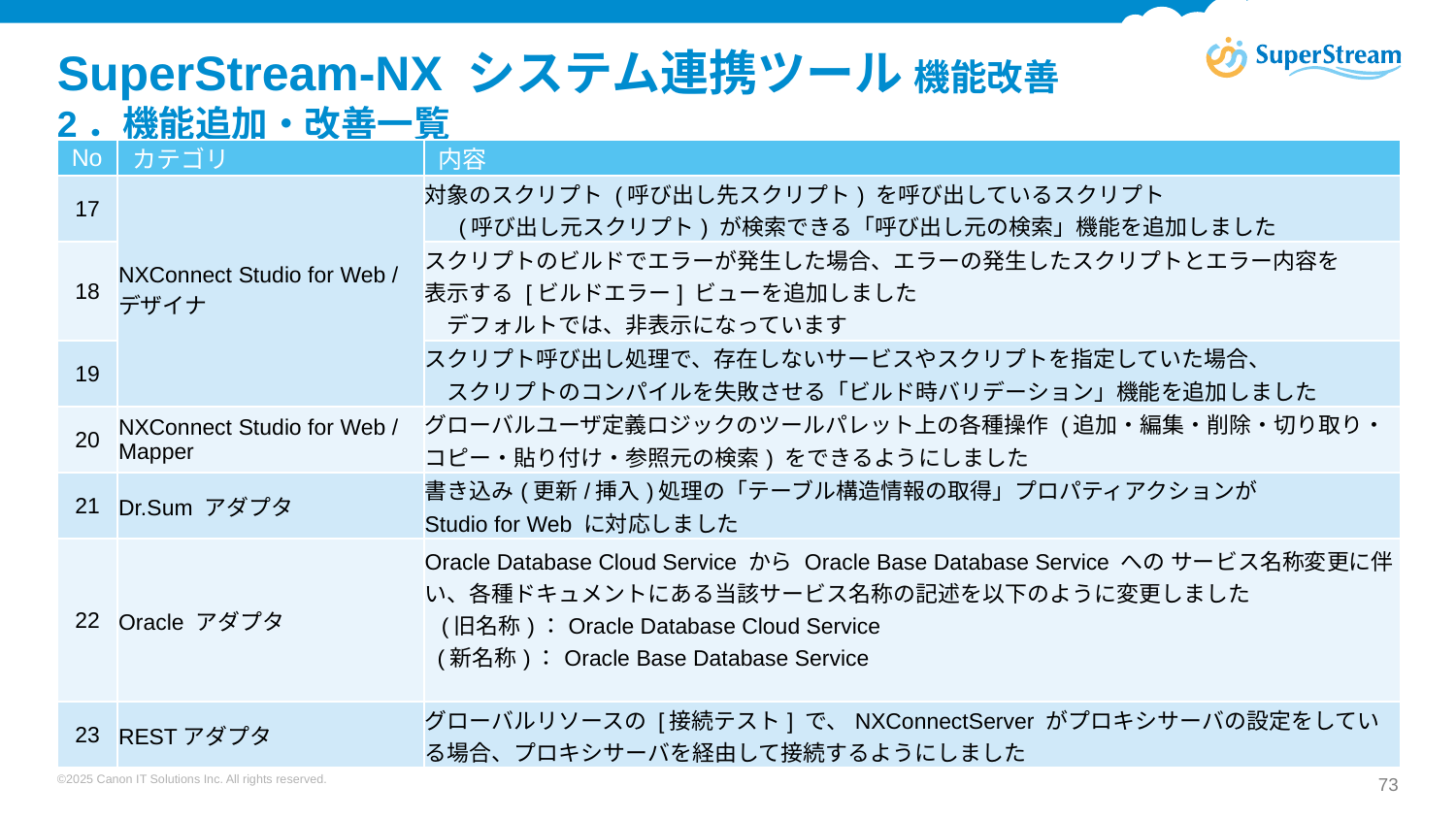

# SuperStream-NX システム連携ツール 機能改善　 2．機能追加・改善一覧
| No | カテゴリ | 内容 |
| --- | --- | --- |
| 17 | NXConnect Studio for Web / デザイナ | 対象のスクリプト (呼び出し先スクリプト) を呼び出しているスクリプト 　 (呼び出し元スクリプト) が検索できる「呼び出し元の検索」機能を追加しました |
| 18 |  | スクリプトのビルドでエラーが発生した場合、エラーの発生したスクリプトとエラー内容を 表示する [ビルドエラー] ビューを追加しました 　デフォルトでは、非表示になっています |
| 19 |  | スクリプト呼び出し処理で、存在しないサービスやスクリプトを指定していた場合、 　スクリプトのコンパイルを失敗させる「ビルド時バリデーション」機能を追加しました |
| 20 | NXConnect Studio for Web / Mapper | グローバルユーザ定義ロジックのツールパレット上の各種操作 (追加・編集・削除・切り取り・ コピー・貼り付け・参照元の検索) をできるようにしました |
| 21 | Dr.Sum アダプタ | 書き込み(更新/挿入)処理の「テーブル構造情報の取得」プロパティアクションが Studio for Web に対応しました |
| 22 | Oracle アダプタ | Oracle Database Cloud Service から Oracle Base Database Service への サービス名称変更に伴い、各種ドキュメントにある当該サービス名称の記述を以下のように変更しました   (旧名称)：Oracle Database Cloud Service   (新名称)：Oracle Base Database Service |
| 23 | RESTアダプタ | グローバルリソースの [接続テスト] で、NXConnectServer がプロキシサーバの設定をしている場合、プロキシサーバを経由して接続するようにしました |
©2025 Canon IT Solutions Inc. All rights reserved.
73